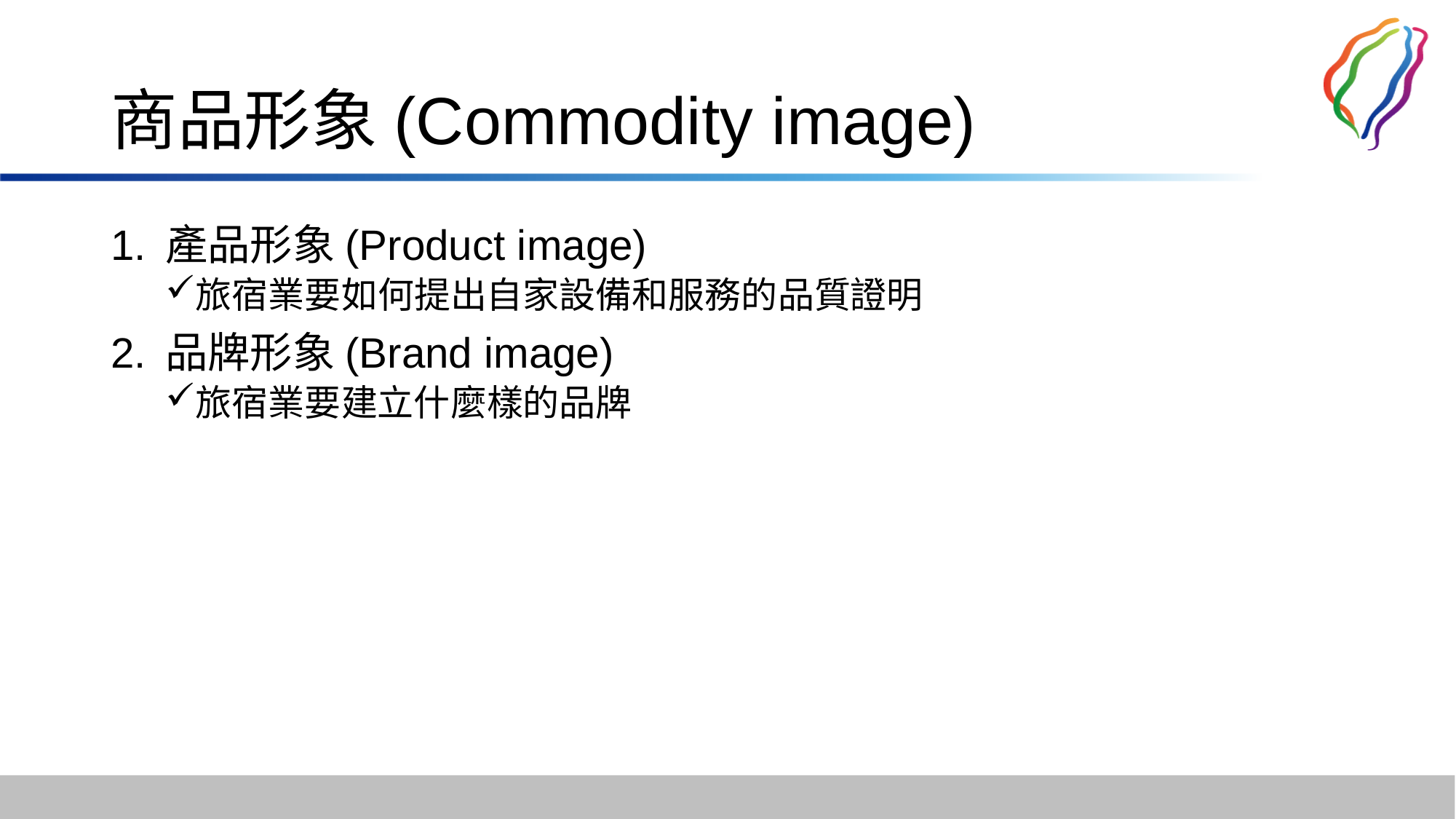

# 商品形象(Commodity image)
產品形象(Product image)
旅宿業要如何提出自家設備和服務的品質證明
品牌形象(Brand image)
旅宿業要建立什麼樣的品牌